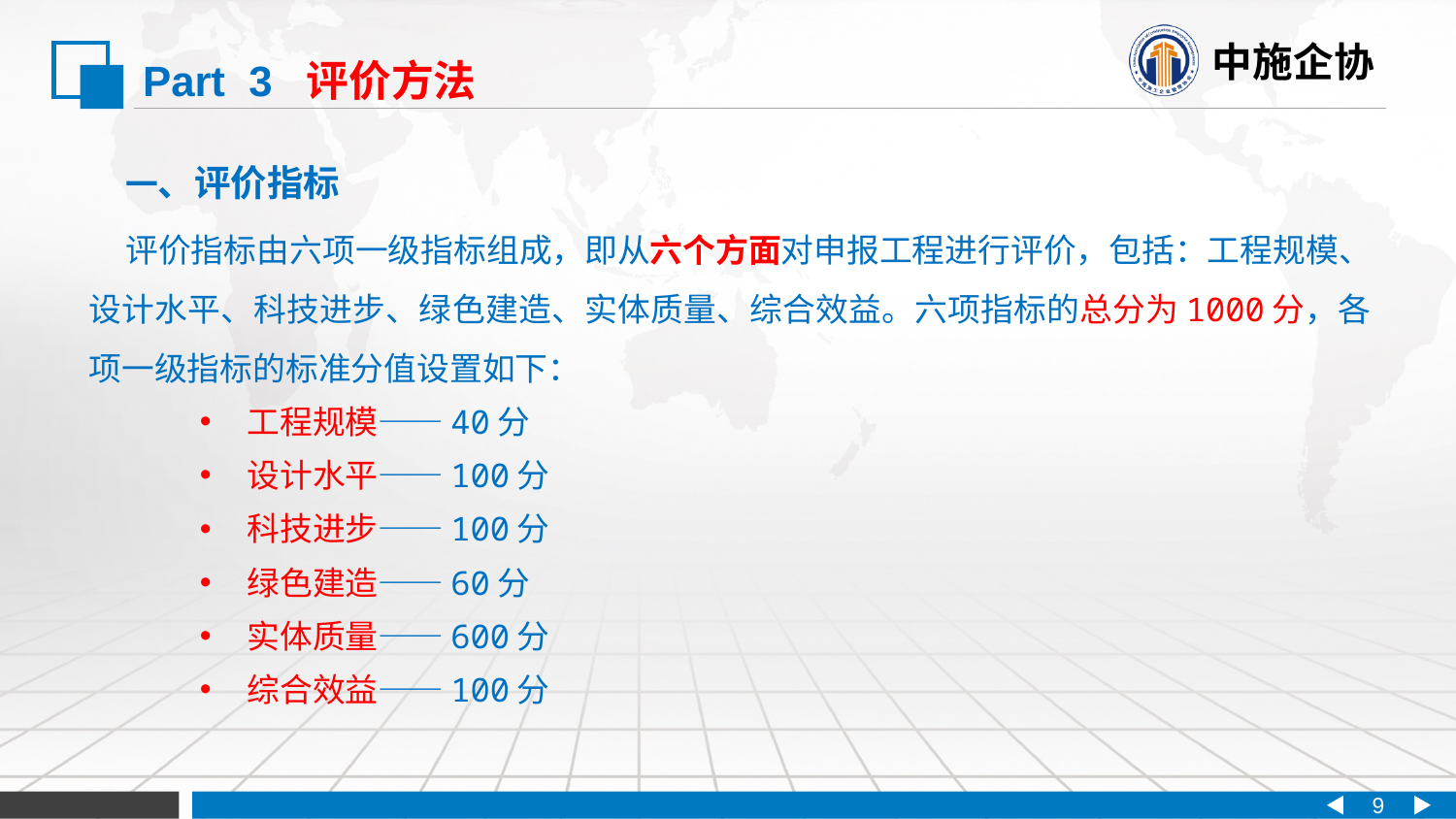

Part  3  评价方法
    一、评价指标
    评价指标由六项一级指标组成，即从六个方面对申报工程进行评价，包括：工程规模、设计水平、科技进步、绿色建造、实体质量、综合效益。六项指标的总分为1000分，各项一级指标的标准分值设置如下：
工程规模——40分
设计水平——100分
科技进步——100分
绿色建造——60分
实体质量——600分
综合效益——100分